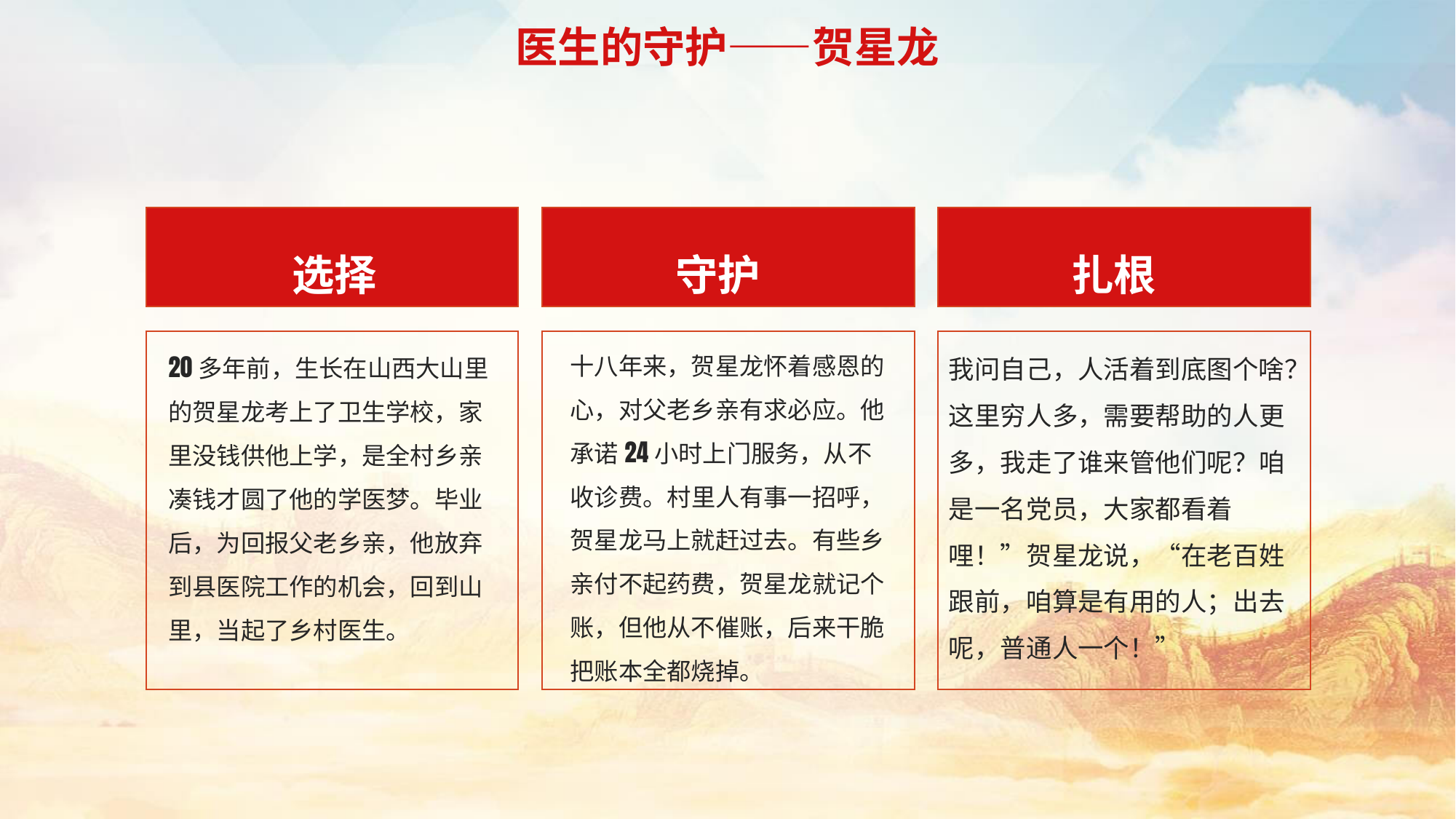

医生的守护——贺星龙
选择

20多年前，生长在山西大山里的贺星龙考上了卫生学校，家里没钱供他上学，是全村乡亲凑钱才圆了他的学医梦。毕业后，为回报父老乡亲，他放弃到县医院工作的机会，回到山里，当起了乡村医生。
守护

十八年来，贺星龙怀着感恩的心，对父老乡亲有求必应。他承诺24小时上门服务，从不收诊费。村里人有事一招呼，贺星龙马上就赶过去。有些乡亲付不起药费，贺星龙就记个账，但他从不催账，后来干脆把账本全都烧掉。
扎根

我问自己，人活着到底图个啥？这里穷人多，需要帮助的人更多，我走了谁来管他们呢？咱是一名党员，大家都看着哩！”贺星龙说，“在老百姓跟前，咱算是有用的人；出去呢，普通人一个！”